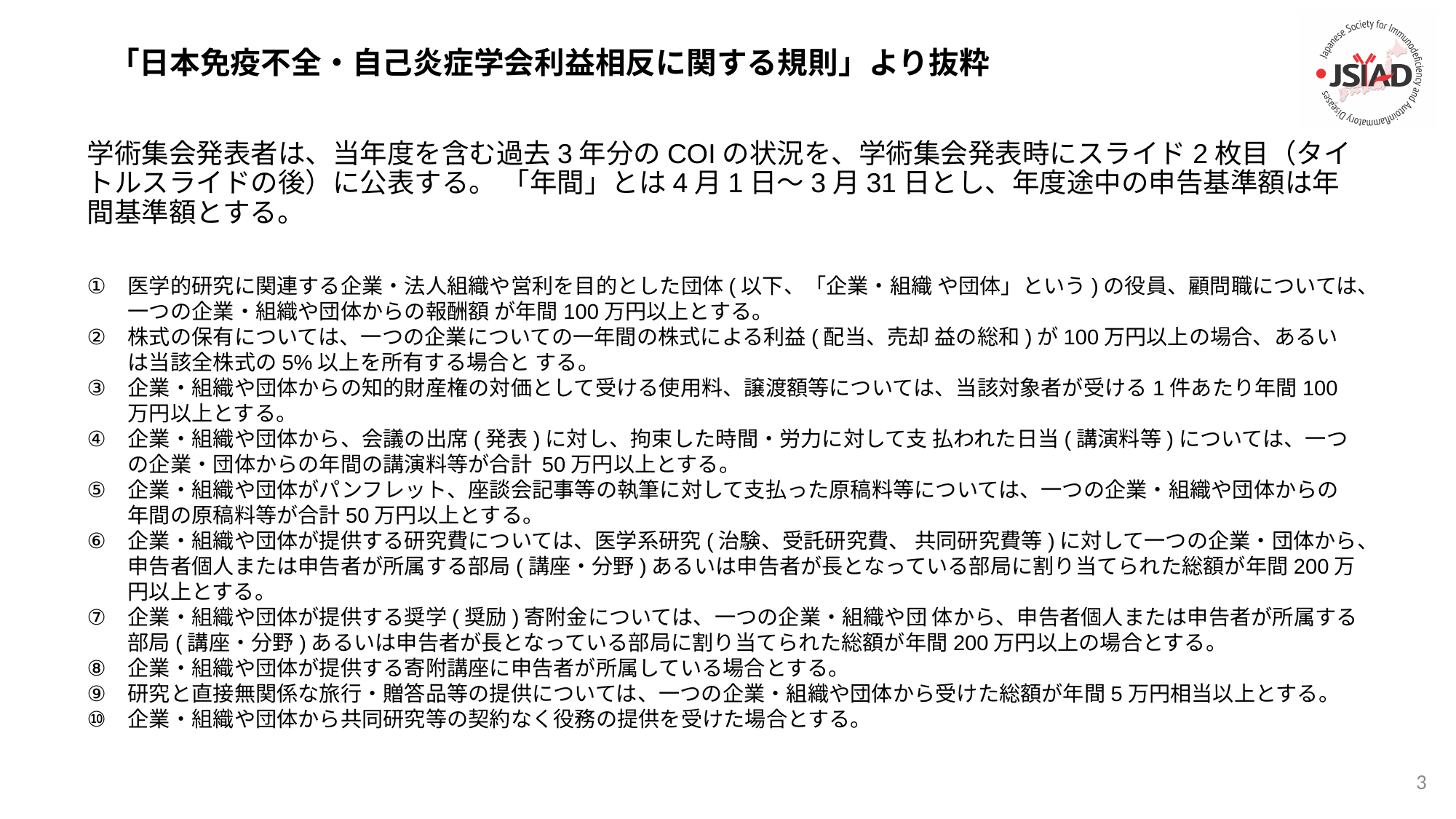

# 「日本免疫不全・自己炎症学会利益相反に関する規則」より抜粋
学術集会発表者は、当年度を含む過去3年分のCOIの状況を、学術集会発表時にスライド2枚目（タイトルスライドの後）に公表する。 「年間」とは4月1日～3月31日とし、年度途中の申告基準額は年間基準額とする。

医学的研究に関連する企業・法人組織や営利を目的とした団体(以下、「企業・組織 や団体」という)の役員、顧問職については、一つの企業・組織や団体からの報酬額 が年間100万円以上とする。
株式の保有については、一つの企業についての一年間の株式による利益(配当、売却 益の総和)が100万円以上の場合、あるいは当該全株式の5%以上を所有する場合と する。
企業・組織や団体からの知的財産権の対価として受ける使用料、譲渡額等については、当該対象者が受ける1件あたり年間100万円以上とする。
企業・組織や団体から、会議の出席(発表)に対し、拘束した時間・労力に対して支 払われた日当(講演料等)については、一つの企業・団体からの年間の講演料等が合計 50万円以上とする。
企業・組織や団体がパンフレット、座談会記事等の執筆に対して支払った原稿料等については、一つの企業・組織や団体からの年間の原稿料等が合計50万円以上とする。
企業・組織や団体が提供する研究費については、医学系研究(治験、受託研究費、 共同研究費等)に対して一つの企業・団体から、申告者個人または申告者が所属する部局(講座・分野)あるいは申告者が長となっている部局に割り当てられた総額が年間200万円以上とする。
企業・組織や団体が提供する奨学(奨励)寄附金については、一つの企業・組織や団 体から、申告者個人または申告者が所属する部局(講座・分野)あるいは申告者が長となっている部局に割り当てられた総額が年間200万円以上の場合とする。
企業・組織や団体が提供する寄附講座に申告者が所属している場合とする。
研究と直接無関係な旅行・贈答品等の提供については、一つの企業・組織や団体から受けた総額が年間5万円相当以上とする。
企業・組織や団体から共同研究等の契約なく役務の提供を受けた場合とする。
3